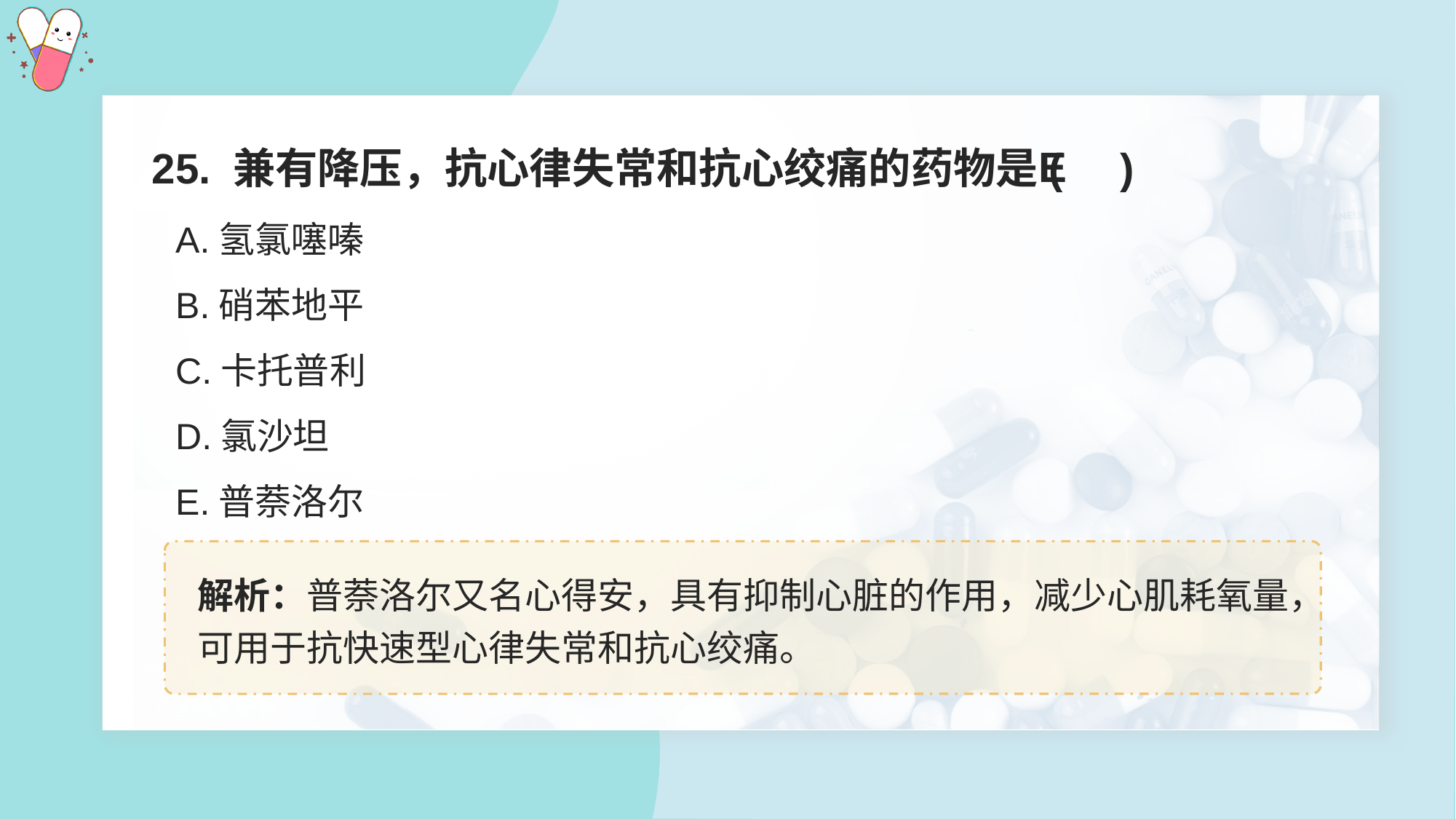

25. 兼有降压，抗心律失常和抗心绞痛的药物是(      )
E
A.氢氯噻嗪
B.硝苯地平
C.卡托普利
D.氯沙坦
E.普萘洛尔

解析：普萘洛尔又名心得安，具有抑制心脏的作用，减少心肌耗氧量，可用于抗快速型心律失常和抗心绞痛。